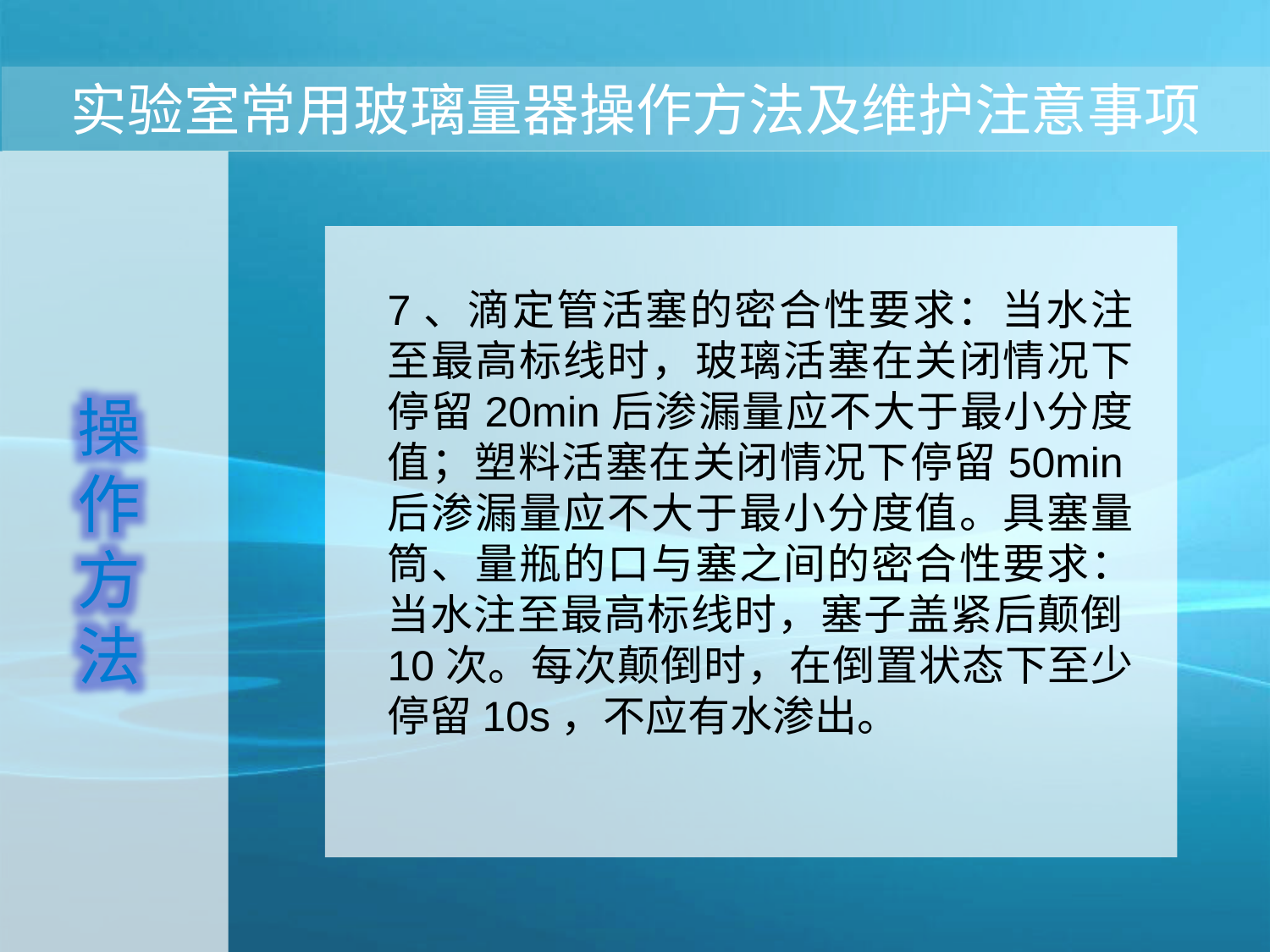

# 实验室常用玻璃量器操作方法及维护注意事项

7、滴定管活塞的密合性要求：当水注至最高标线时，玻璃活塞在关闭情况下停留20min后渗漏量应不大于最小分度值；塑料活塞在关闭情况下停留50min后渗漏量应不大于最小分度值。具塞量筒、量瓶的口与塞之间的密合性要求：当水注至最高标线时，塞子盖紧后颠倒10次。每次颠倒时，在倒置状态下至少停留10s，不应有水渗出。
操作方法